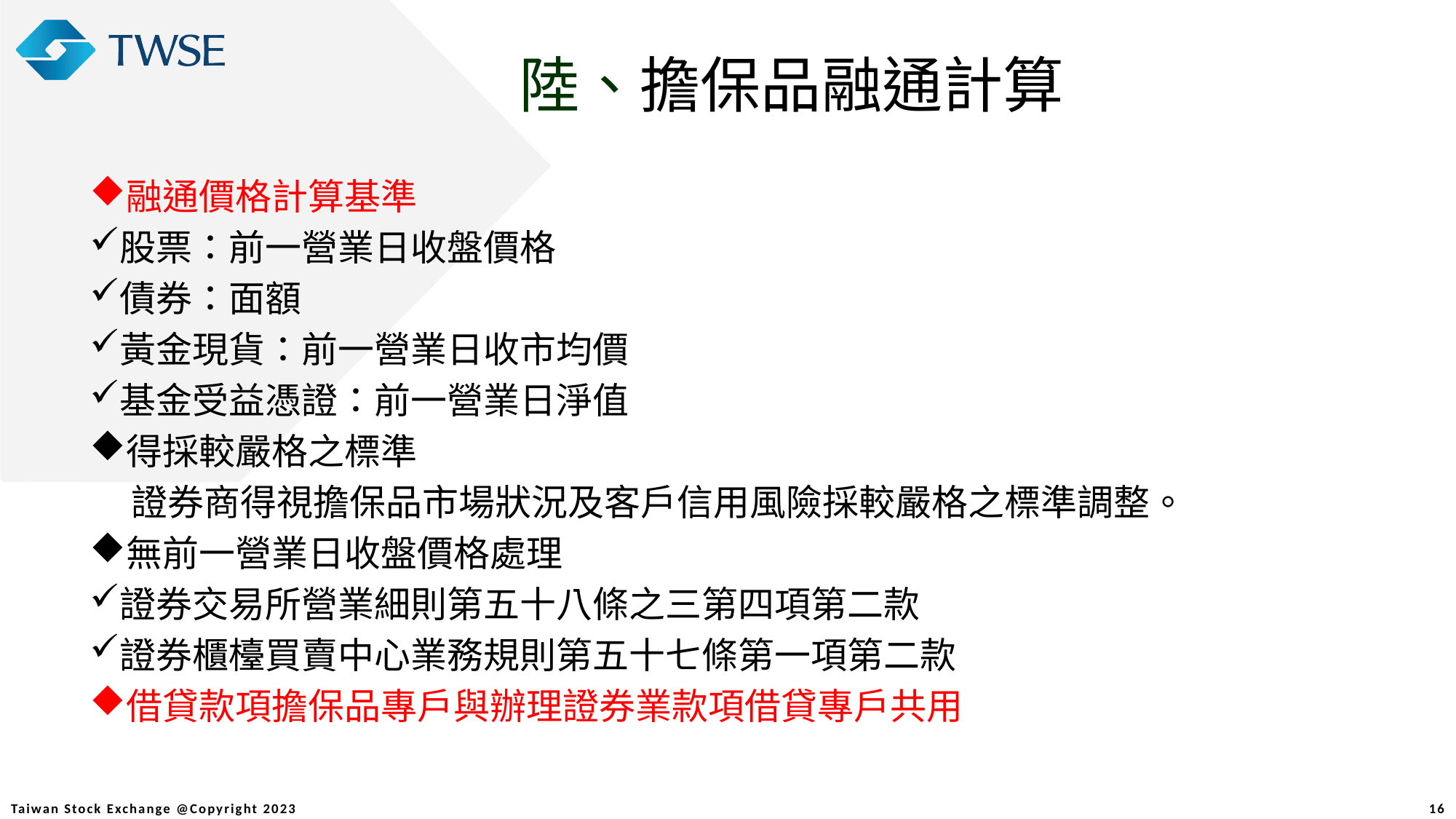

陸、擔保品融通計算
融通價格計算基準
股票：前一營業日收盤價格
債券：面額
黃金現貨：前一營業日收市均價
基金受益憑證：前一營業日淨值
得採較嚴格之標準
    證券商得視擔保品市場狀況及客戶信用風險採較嚴格之標準調整。
無前一營業日收盤價格處理
證券交易所營業細則第五十八條之三第四項第二款
證券櫃檯買賣中心業務規則第五十七條第一項第二款
借貸款項擔保品專戶與辦理證券業款項借貸專戶共用

16